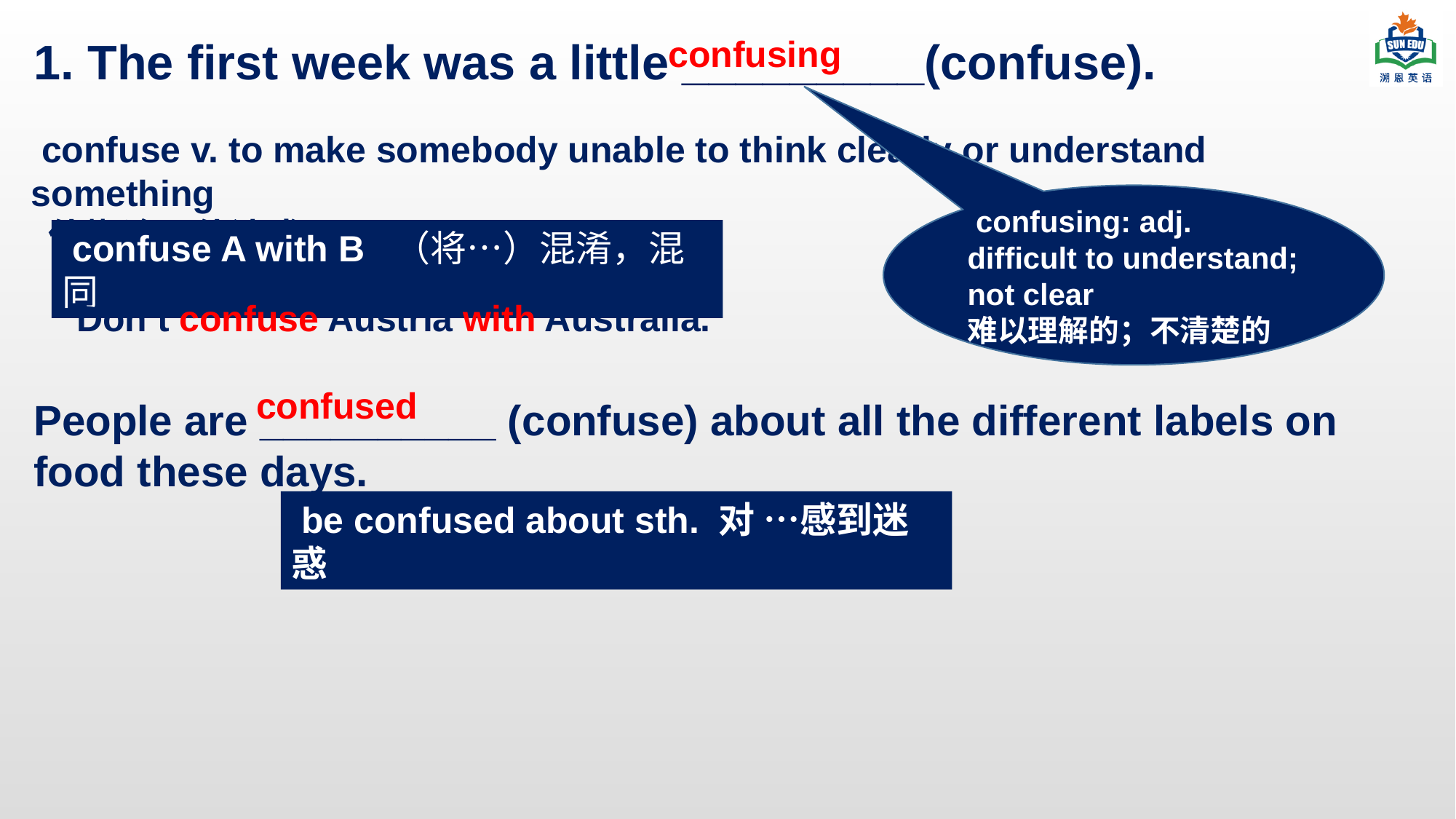

1. The first week was a little _________(confuse).
confusing
 confuse v. to make somebody unable to think clearly or understand something
 使糊涂；使迷惑
 confusing: adj. difficult to understand; not clear
难以理解的；不清楚的
 confuse A with B  （将…）混淆，混同
 Don’t confuse Austria with Australia.
confused

People are __________ (confuse) about all the different labels on food these days.
 be confused about sth. 对 …感到迷惑